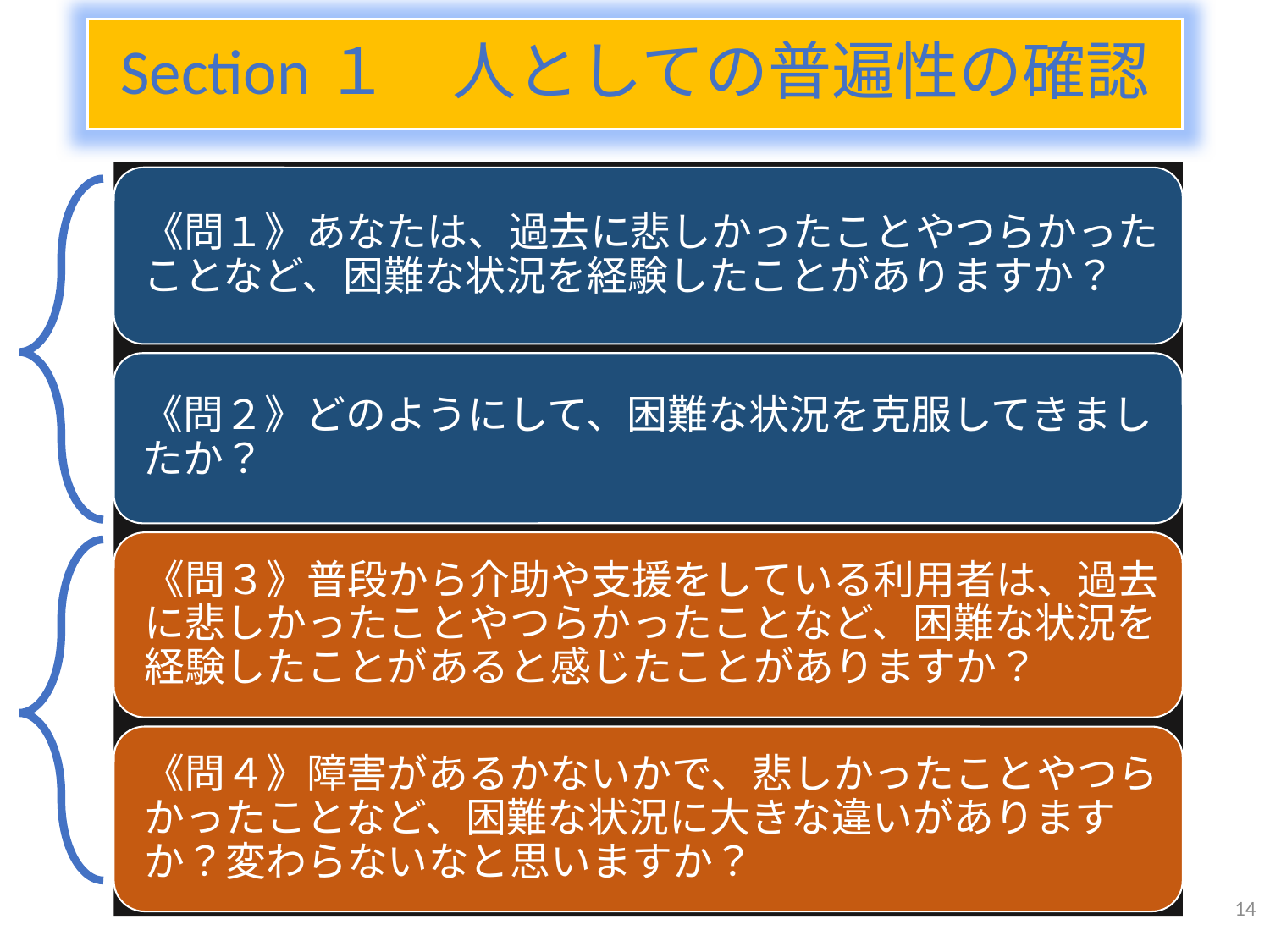

Section１　人としての普遍性の確認
《問１》あなたは、過去に悲しかったことやつらかったことなど、困難な状況を経験したことがありますか？
《問２》どのようにして、困難な状況を克服してきましたか？
《問３》普段から介助や支援をしている利用者は、過去に悲しかったことやつらかったことなど、困難な状況を経験したことがあると感じたことがありますか？
《問４》障害があるかないかで、悲しかったことやつらかったことなど、困難な状況に大きな違いがありますか？変わらないなと思いますか？

14